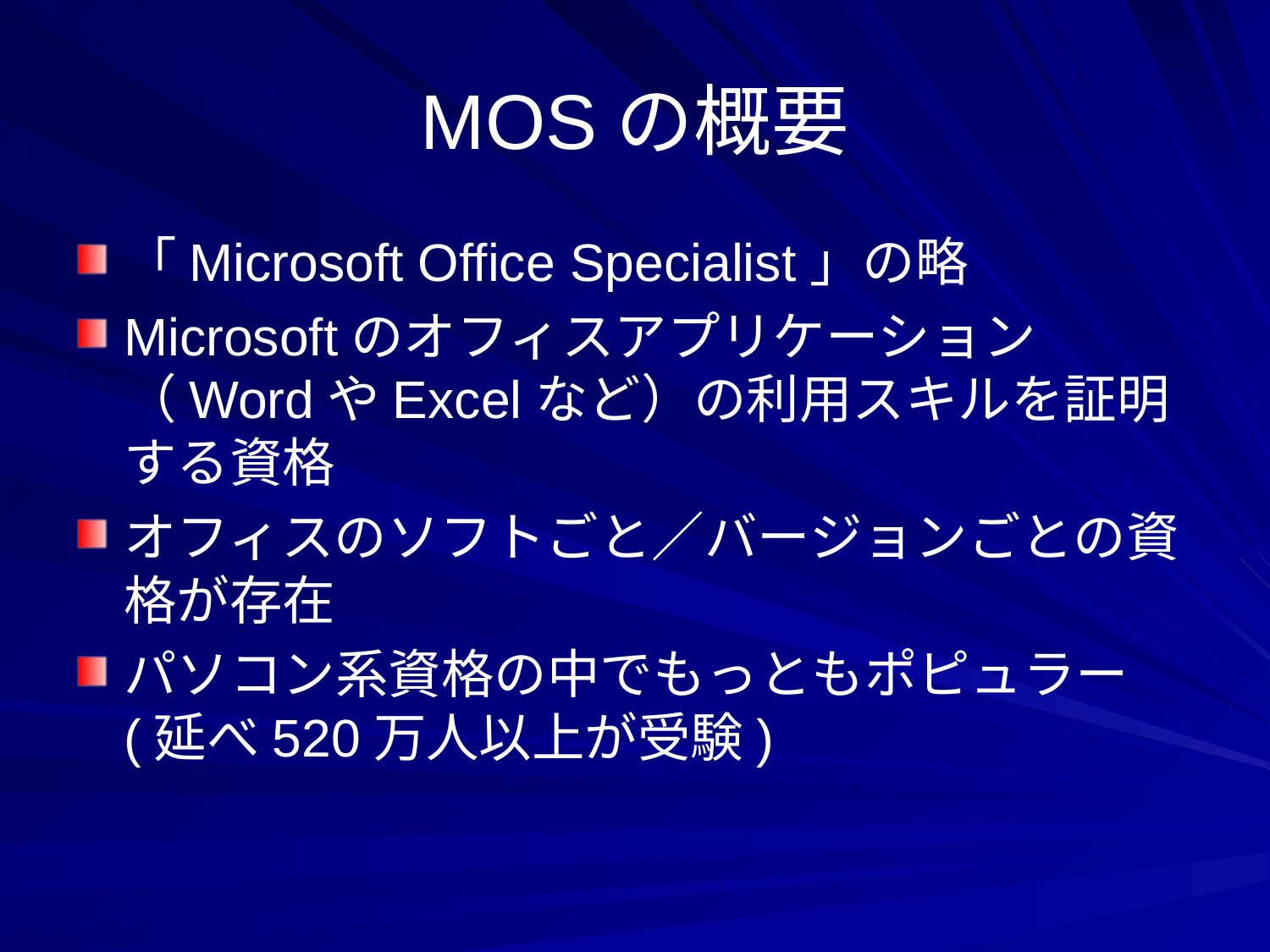

# MOSの概要
「Microsoft Office Specialist」の略
Microsoftのオフィスアプリケーション（WordやExcelなど）の利用スキルを証明する資格
オフィスのソフトごと／バージョンごとの資格が存在
パソコン系資格の中でもっともポピュラー(延べ520万人以上が受験)